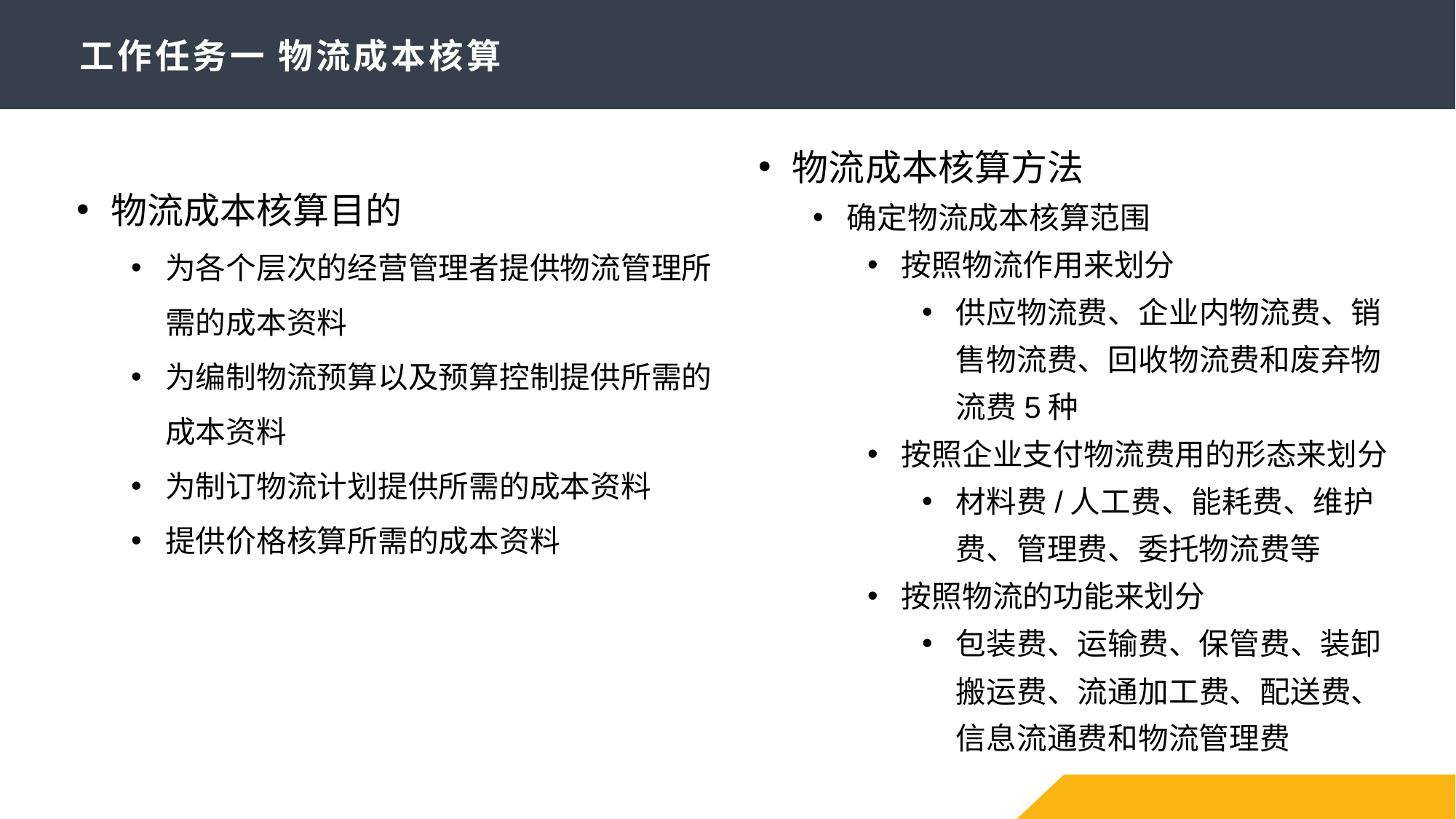

# 工作任务一 物流成本核算
物流成本核算方法
确定物流成本核算范围
按照物流作用来划分
供应物流费、企业内物流费、销售物流费、回收物流费和废弃物流费5种
按照企业支付物流费用的形态来划分
材料费/人工费、能耗费、维护费、管理费、委托物流费等
按照物流的功能来划分
包装费、运输费、保管费、装卸搬运费、流通加工费、配送费、信息流通费和物流管理费
物流成本核算目的
为各个层次的经营管理者提供物流管理所需的成本资料
为编制物流预算以及预算控制提供所需的成本资料
为制订物流计划提供所需的成本资料
提供价格核算所需的成本资料